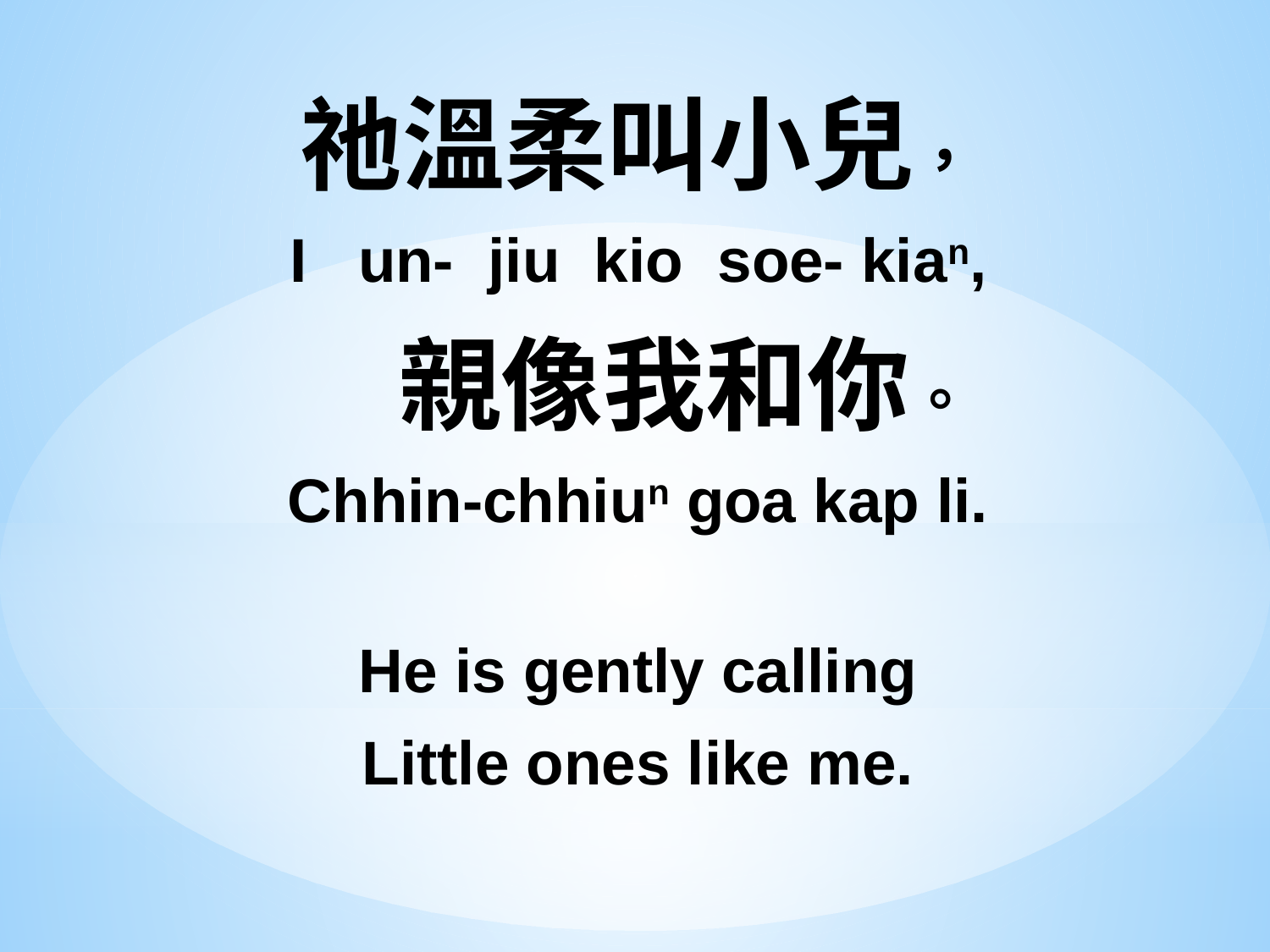

祂溫柔叫小兒，
I   un-  jiu  kio  soe- kian,
   親像我和你。
Chhin-chhiun goa kap li.

He is gently calling
Little ones like me.